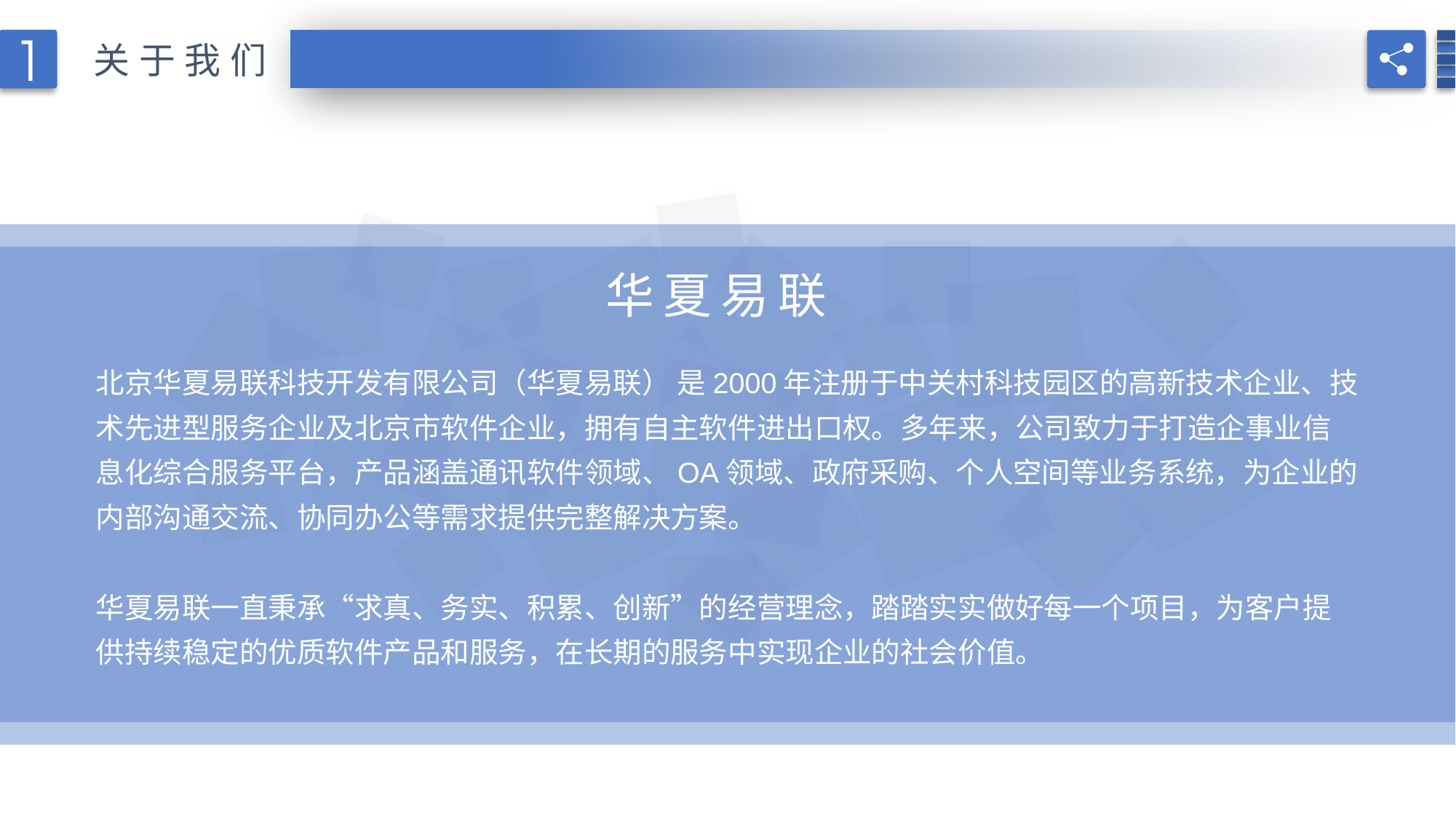

1

关于我们

华夏易联
北京华夏易联科技开发有限公司（华夏易联） 是2000年注册于中关村科技园区的高新技术企业、技术先进型服务企业及北京市软件企业，拥有自主软件进出口权。多年来，公司致力于打造企事业信息化综合服务平台，产品涵盖通讯软件领域、OA领域、政府采购、个人空间等业务系统，为企业的内部沟通交流、协同办公等需求提供完整解决方案。

华夏易联一直秉承“求真、务实、积累、创新”的经营理念，踏踏实实做好每一个项目，为客户提供持续稳定的优质软件产品和服务，在长期的服务中实现企业的社会价值。